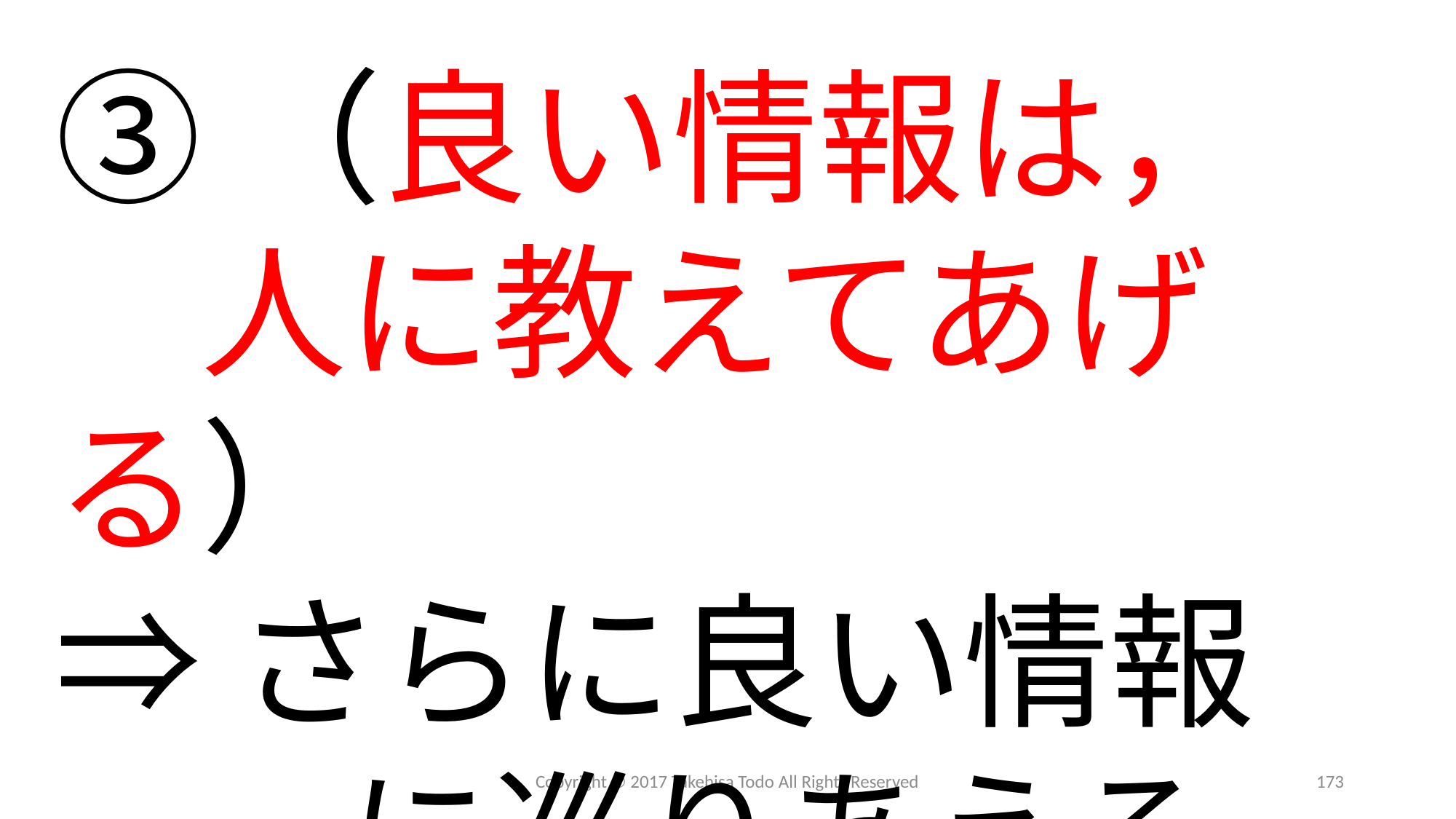

③（良い情報は，
　人に教えてあげる）
⇒さらに良い情報
　　に巡りあえる
Copyright © 2017 Takehisa Todo All Rights Reserved
173